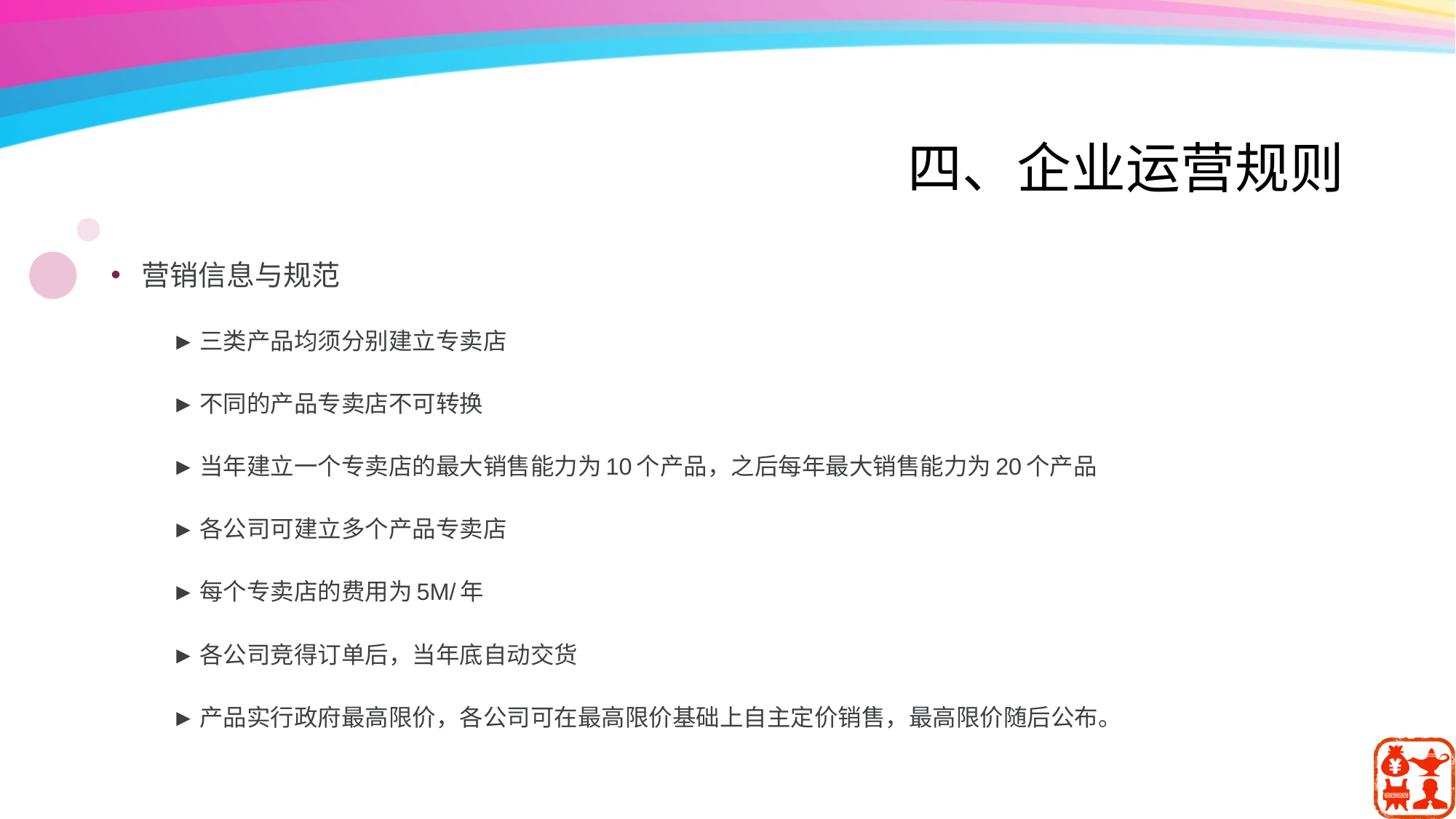

# 四、企业运营规则

营销信息与规范
►三类产品均须分别建立专卖店
►不同的产品专卖店不可转换
►当年建立一个专卖店的最大销售能力为10个产品，之后每年最大销售能力为20个产品
►各公司可建立多个产品专卖店
►每个专卖店的费用为5M/年
►各公司竞得订单后，当年底自动交货
►产品实行政府最高限价，各公司可在最高限价基础上自主定价销售，最高限价随后公布。